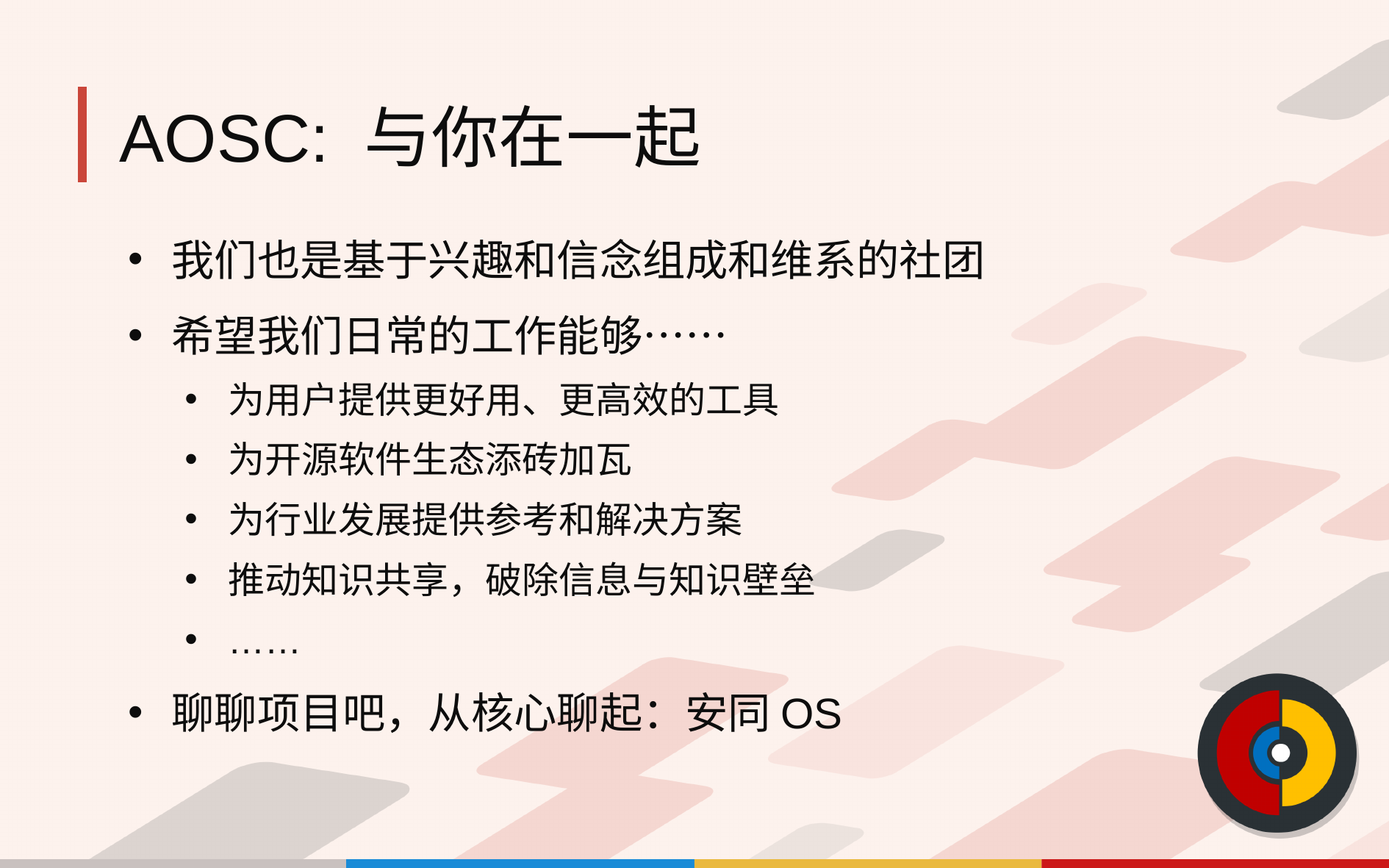

# AOSC: 与你在一起
我们也是基于兴趣和信念组成和维系的社团
希望我们日常的工作能够……
为用户提供更好用、更高效的工具
为开源软件生态添砖加瓦
为行业发展提供参考和解决方案
推动知识共享，破除信息与知识壁垒
……
聊聊项目吧，从核心聊起：安同 OS